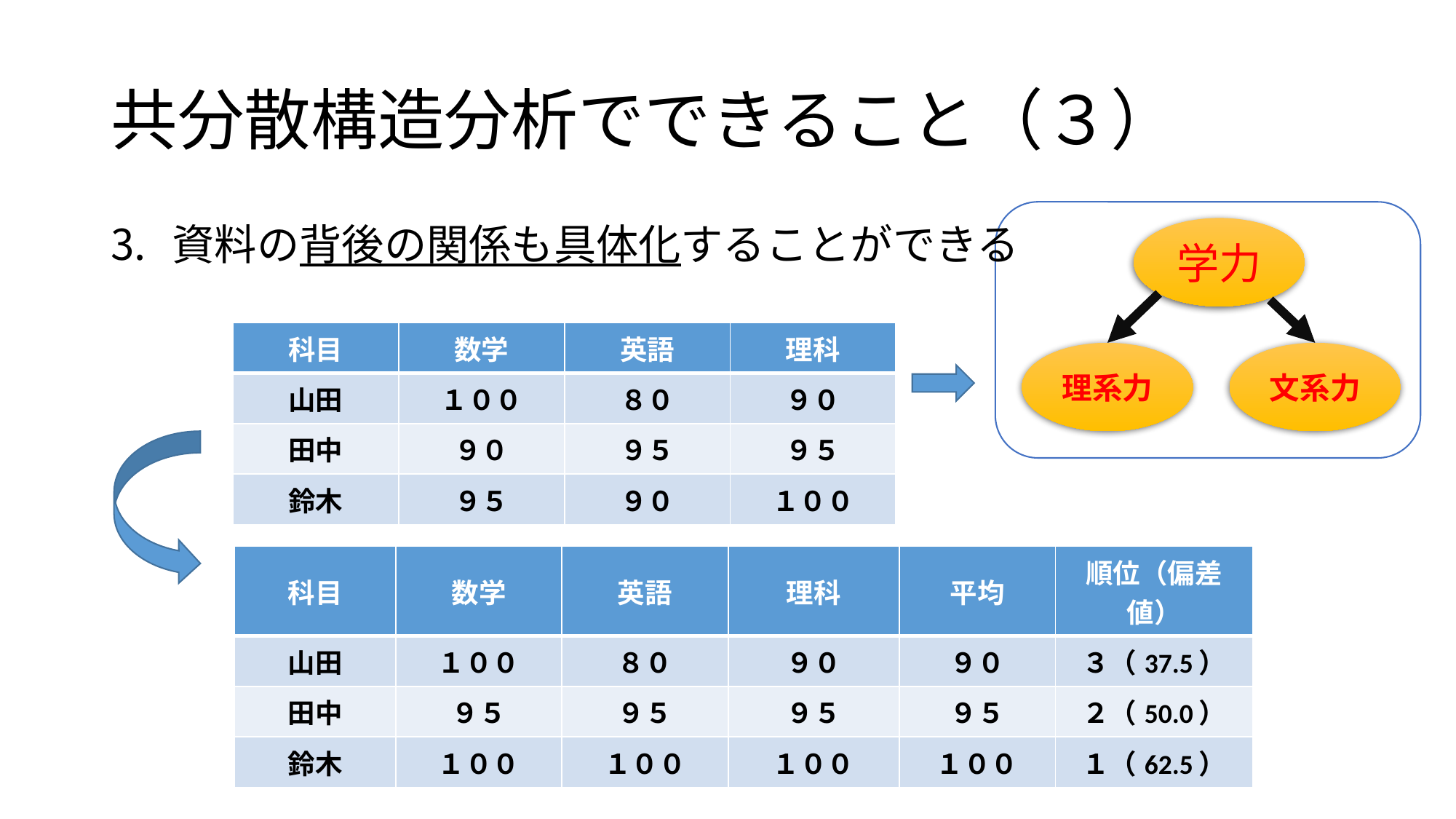

# 共分散構造分析でできること（３）

資料の背後の関係も具体化することができる

学力
| 科目 | 数学 | 英語 | 理科 |
| --- | --- | --- | --- |
| 山田 | １００ | ８０ | ９０ |
| 田中 | ９０ | ９５ | ９５ |
| 鈴木 | ９５ | ９０ | １００ |
理系力
文系力

| 科目 | 数学 | 英語 | 理科 | 平均 | 順位（偏差値） |
| --- | --- | --- | --- | --- | --- |
| 山田 | １００ | ８０ | ９０ | ９０ | ３（37.5） |
| 田中 | ９５ | ９５ | ９５ | ９５ | ２（50.0） |
| 鈴木 | １００ | １００ | １００ | １００ | １（62.5） |